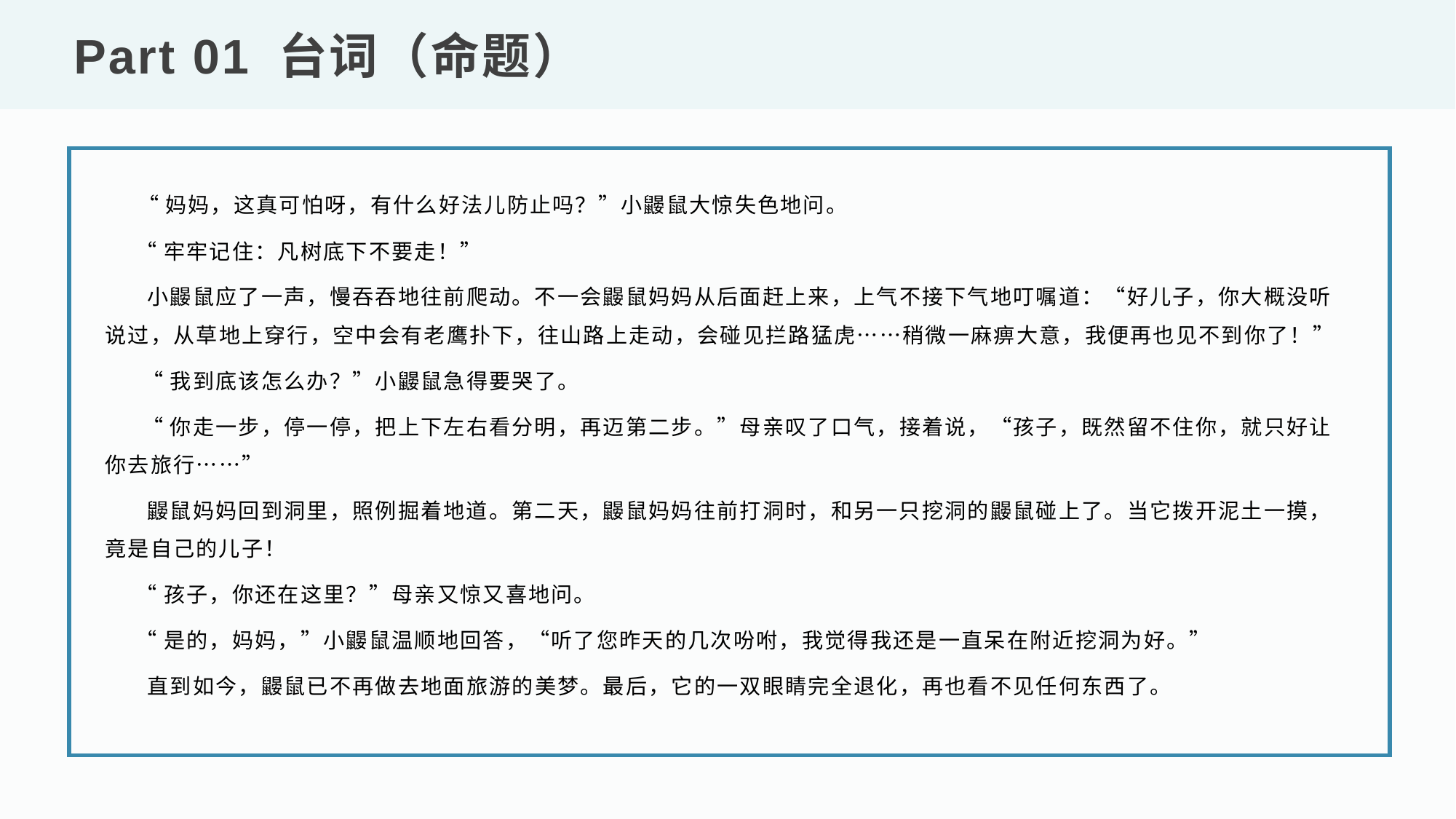

Part 01 台词（命题）

     “妈妈，这真可怕呀，有什么好法儿防止吗？”小鼹鼠大惊失色地问。
     “牢牢记住：凡树底下不要走！”
      小鼹鼠应了一声，慢吞吞地往前爬动。不一会鼹鼠妈妈从后面赶上来，上气不接下气地叮嘱道：“好儿子，你大概没听说过，从草地上穿行，空中会有老鹰扑下，往山路上走动，会碰见拦路猛虎……稍微一麻痹大意，我便再也见不到你了！”
      “我到底该怎么办？”小鼹鼠急得要哭了。
      “你走一步，停一停，把上下左右看分明，再迈第二步。”母亲叹了口气，接着说，“孩子，既然留不住你，就只好让你去旅行……”
      鼹鼠妈妈回到洞里，照例掘着地道。第二天，鼹鼠妈妈往前打洞时，和另一只挖洞的鼹鼠碰上了。当它拨开泥土一摸，竟是自己的儿子！
     “孩子，你还在这里？”母亲又惊又喜地问。
     “是的，妈妈，”小鼹鼠温顺地回答，“听了您昨天的几次吩咐，我觉得我还是一直呆在附近挖洞为好。”
      直到如今，鼹鼠已不再做去地面旅游的美梦。最后，它的一双眼睛完全退化，再也看不见任何东西了。